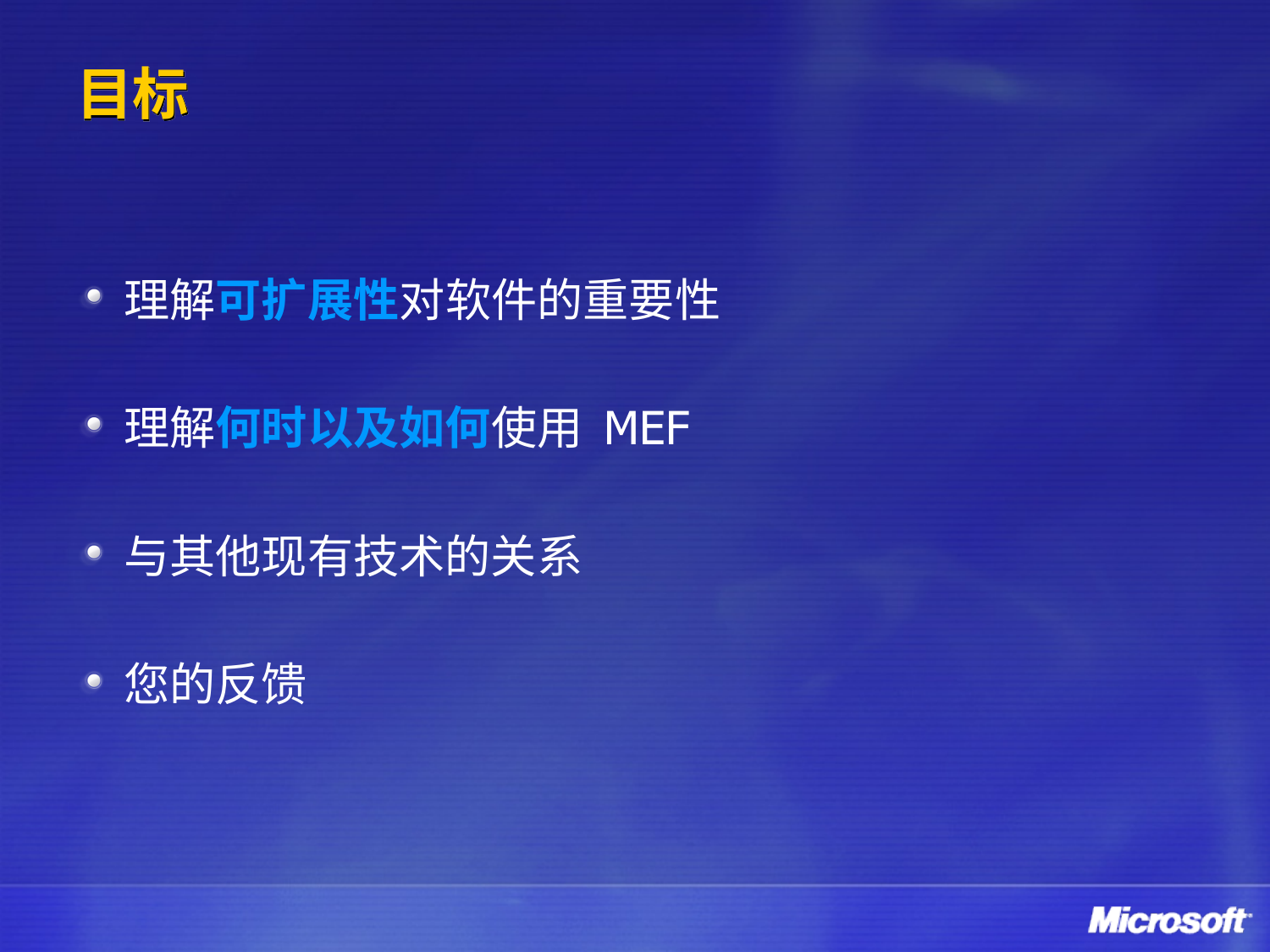

# 目标
理解可扩展性对软件的重要性

理解何时以及如何使用 MEF

与其他现有技术的关系

您的反馈